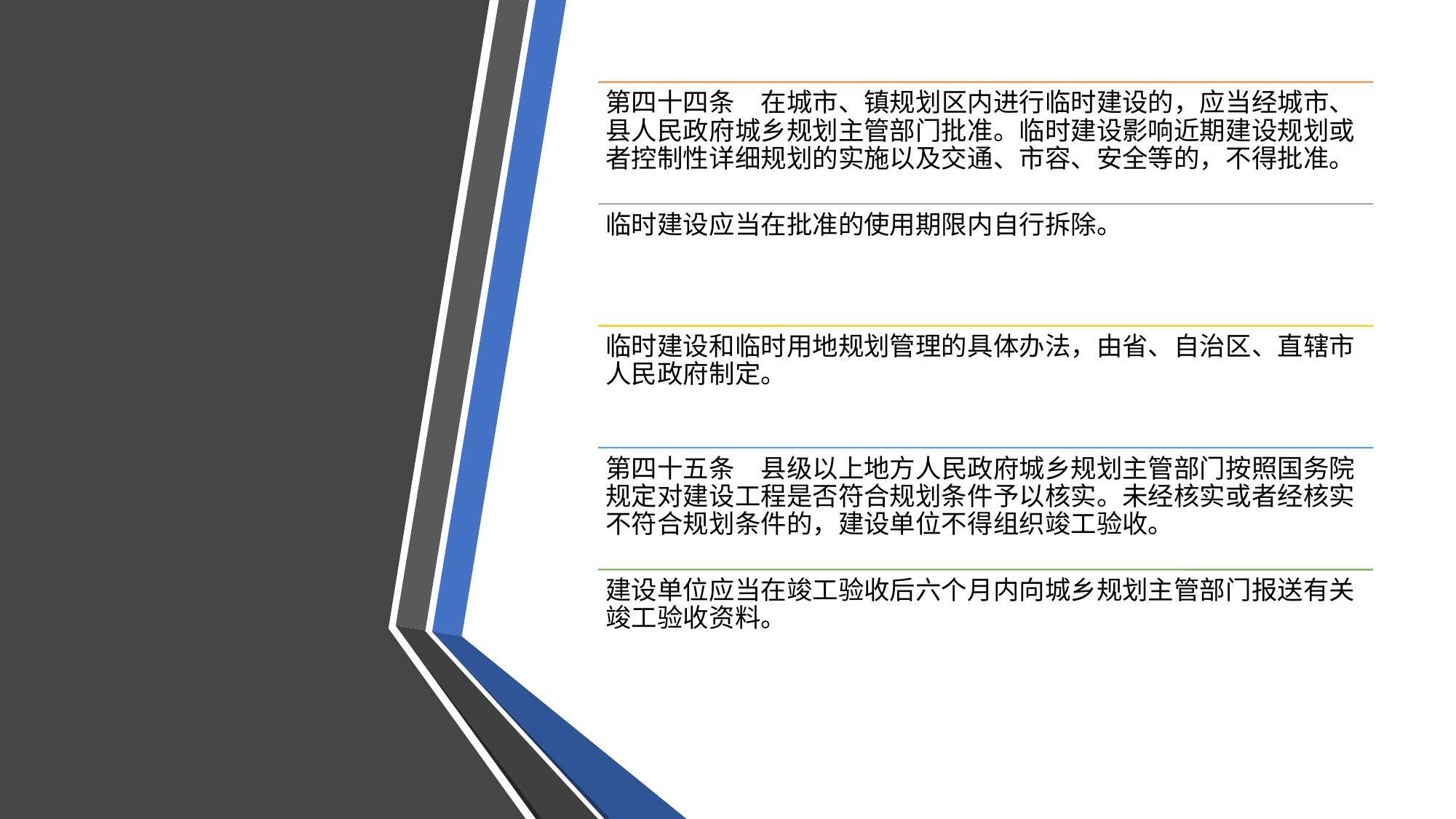

#
第四十四条　在城市、镇规划区内进行临时建设的，应当经城市、县人民政府城乡规划主管部门批准。临时建设影响近期建设规划或者控制性详细规划的实施以及交通、市容、安全等的，不得批准。
临时建设应当在批准的使用期限内自行拆除。
临时建设和临时用地规划管理的具体办法，由省、自治区、直辖市人民政府制定。
第四十五条　县级以上地方人民政府城乡规划主管部门按照国务院规定对建设工程是否符合规划条件予以核实。未经核实或者经核实不符合规划条件的，建设单位不得组织竣工验收。
建设单位应当在竣工验收后六个月内向城乡规划主管部门报送有关竣工验收资料。